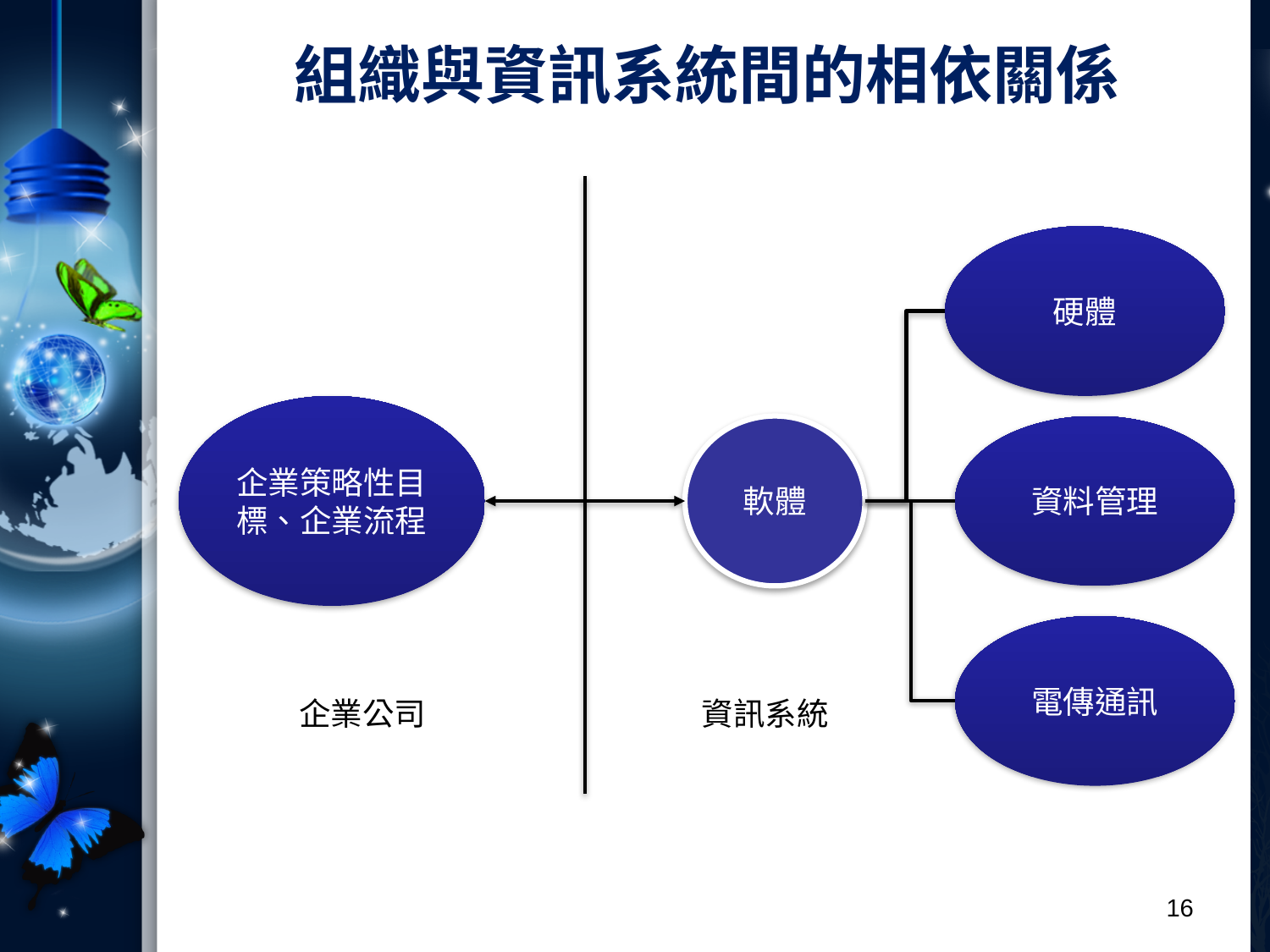

# 組織與資訊系統間的相依關係
硬體
企業策略性目標、企業流程
軟體
資料管理
電傳通訊
企業公司		   資訊系統
16